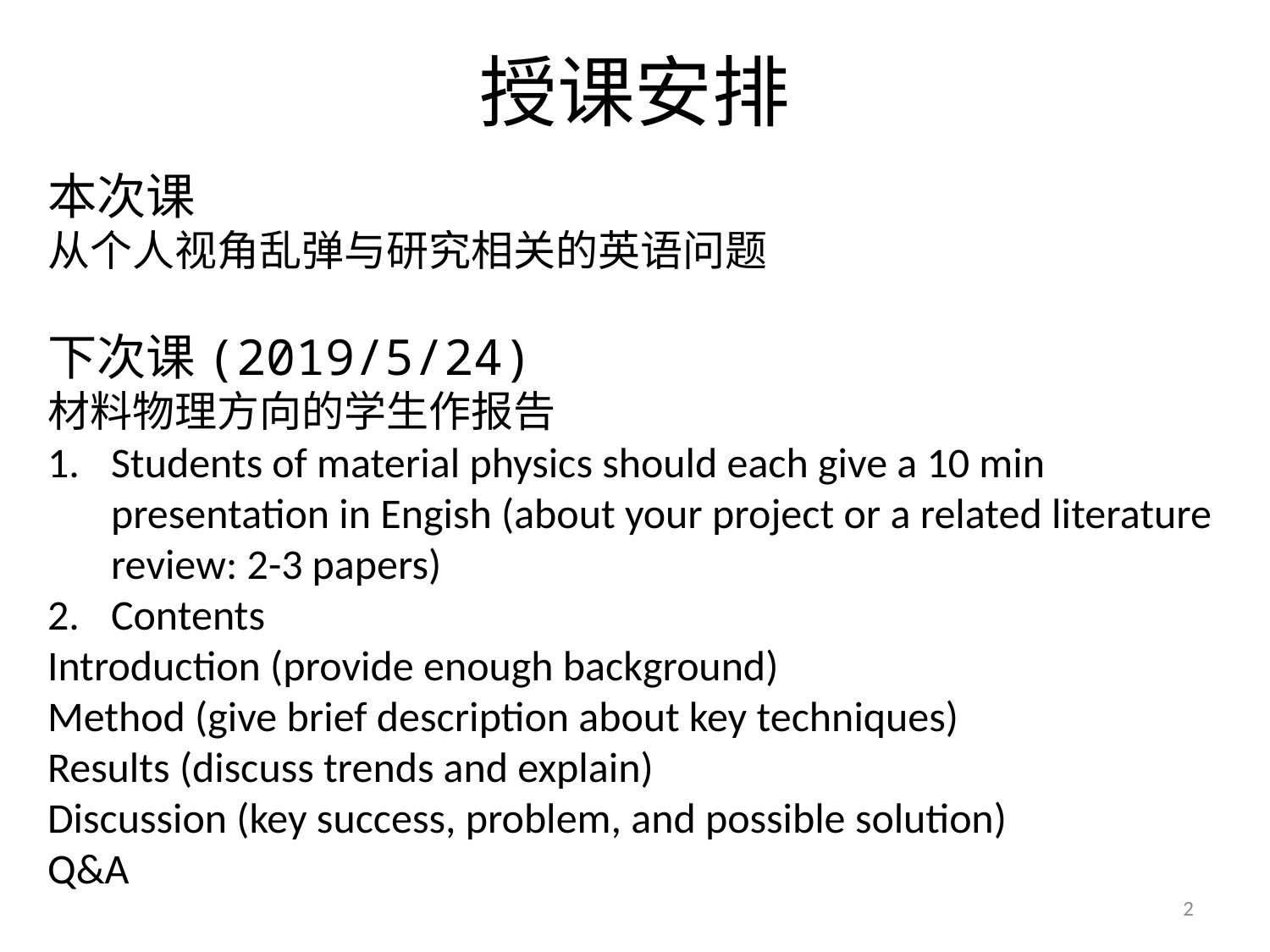

# 授课安排
本次课
从个人视角乱弹与研究相关的英语问题

下次课(2019/5/24)
材料物理方向的学生作报告
Students of material physics should each give a 10 min presentation in Engish (about your project or a related literature review: 2-3 papers)
Contents
Introduction (provide enough background)
Method (give brief description about key techniques)
Results (discuss trends and explain)
Discussion (key success, problem, and possible solution)
Q&A
2